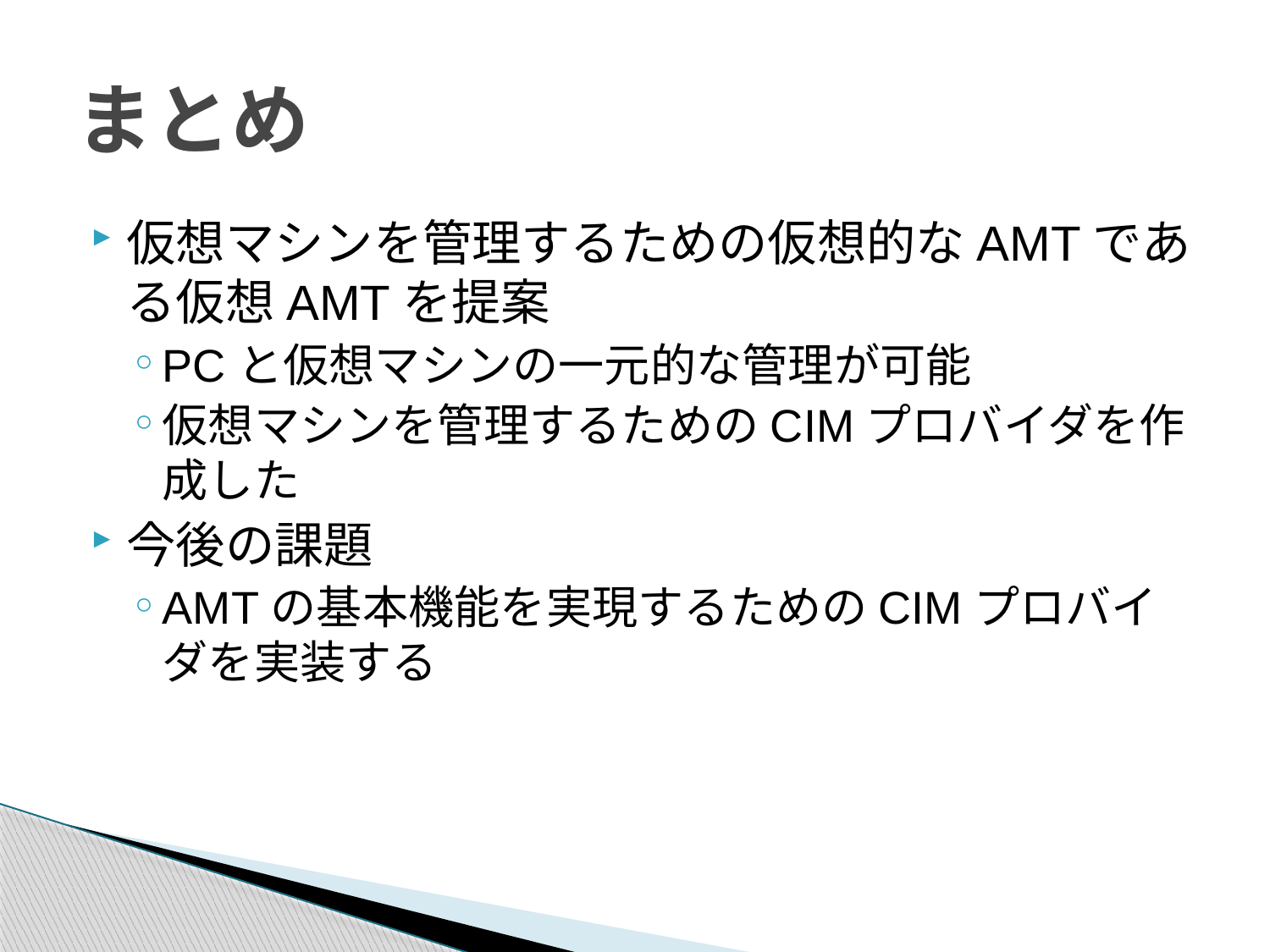

# まとめ
仮想マシンを管理するための仮想的なAMTである仮想AMTを提案
PCと仮想マシンの一元的な管理が可能
仮想マシンを管理するためのCIMプロバイダを作成した
今後の課題
AMTの基本機能を実現するためのCIMプロバイダを実装する